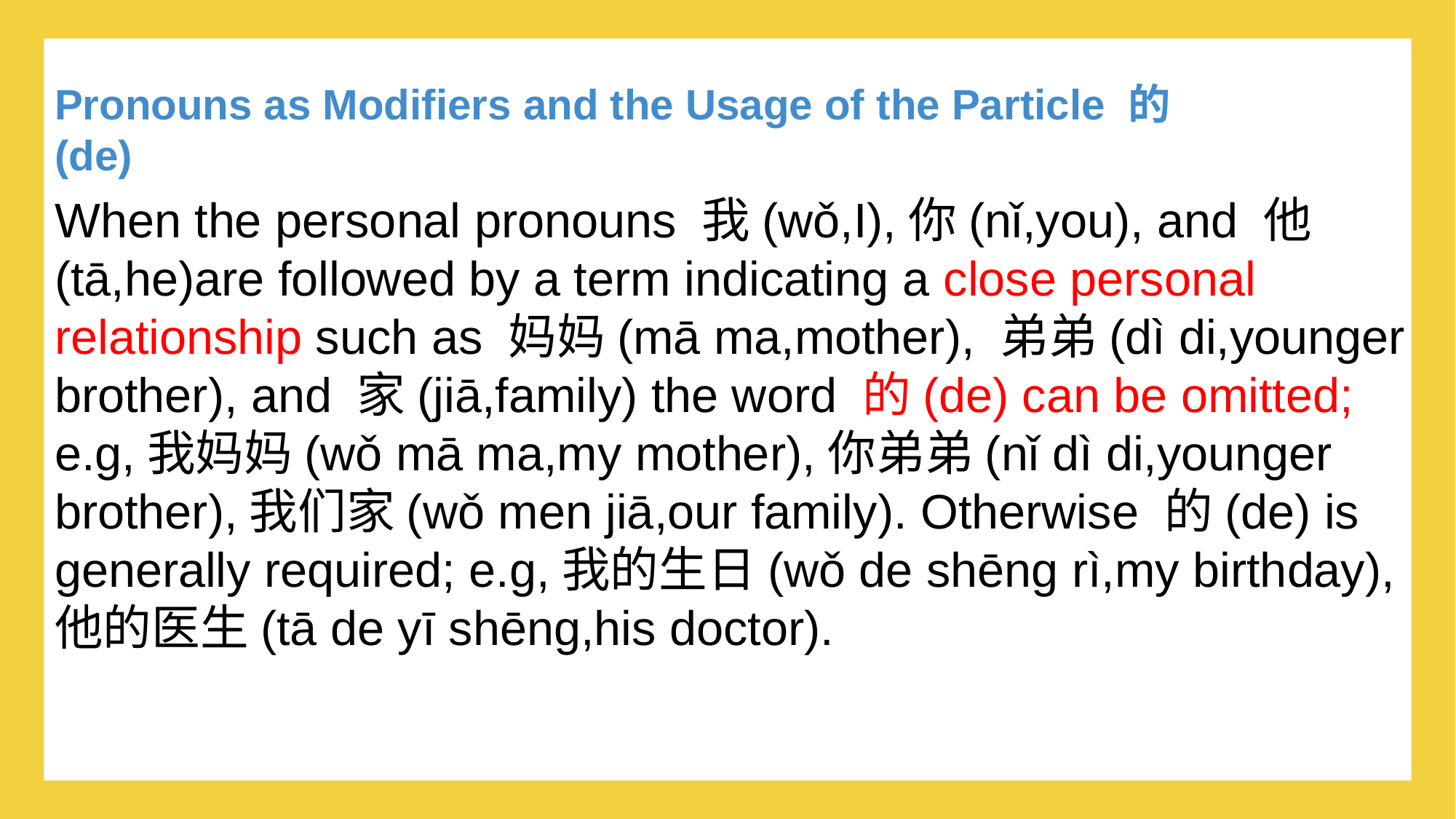

ive
#
Pronouns as Modifiers and the Usage of the Particle 的(de)
When the personal pronouns 我(wǒ,I),你(nǐ,you), and 他(tā,he)are followed by a term indicating a close personal relationship such as 妈妈(mā ma,mother), 弟弟(dì di,younger brother), and 家(jiā,family) the word 的(de) can be omitted; e.g,我妈妈(wǒ mā ma,my mother),你弟弟(nǐ dì di,younger brother),我们家(wǒ men jiā,our family). Otherwise 的(de) is generally required; e.g,我的生日(wǒ de shēng rì,my birthday),他的医生(tā de yī shēng,his doctor).